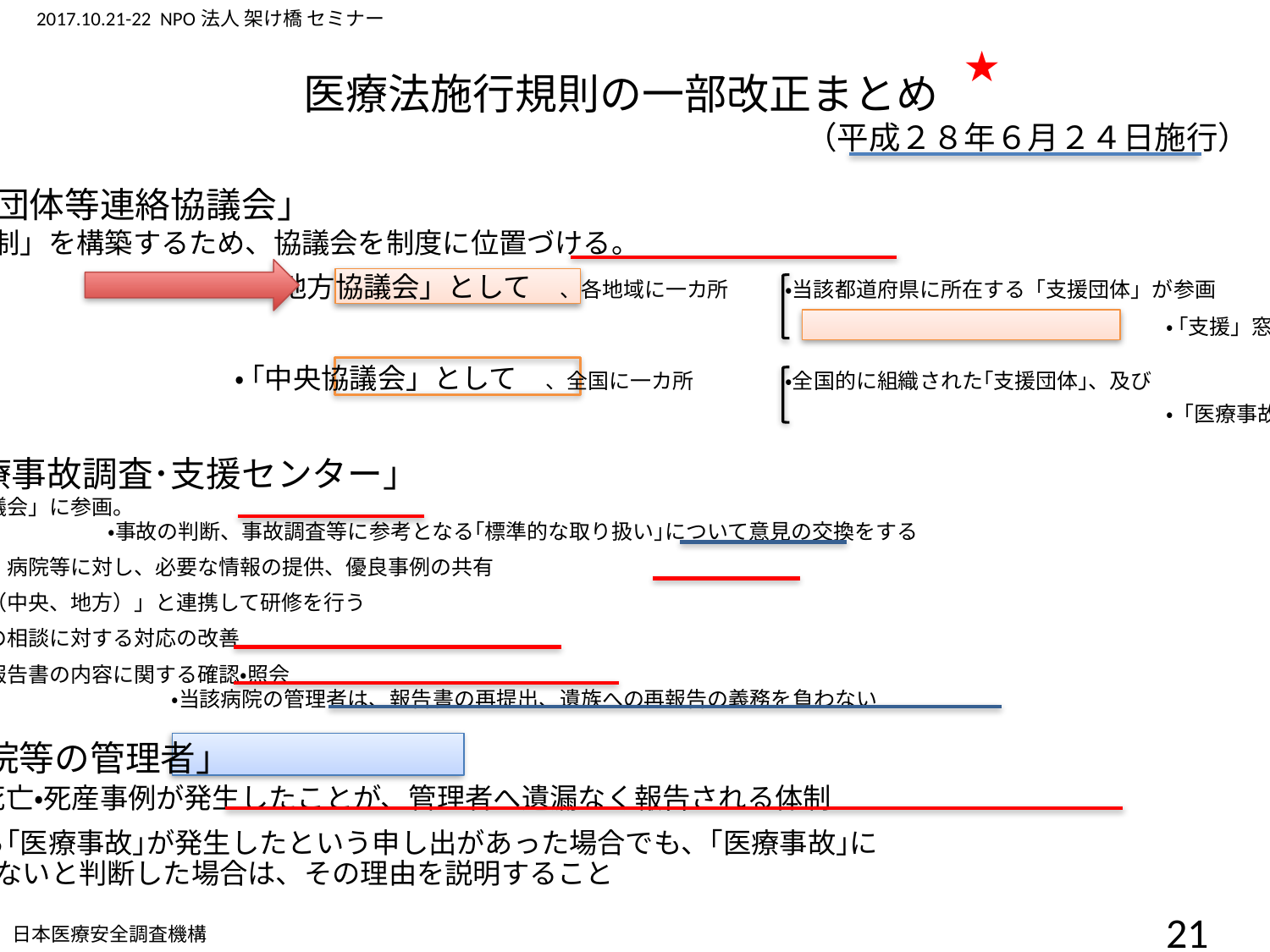

★
医療法施行規則の一部改正まとめ
（平成２８年６月２４日施行）
	⑴ ｢支援団体等連絡協議会」
｢支援体制」を構築するため、協議会を制度に位置づける。
				・ 「地方協議会」として　、各地域に一カ所	　　・当該都道府県に所在する「支援団体」が参画
											　　・ ｢支援」窓口： 都道府県毎に一カ所
				・ ｢中央協議会」として　、全国に一カ所	　　・全国的に組織された｢支援団体｣、及び
		　		　　						　　　	　　・「医療事故調査･支援センター」 が参画

	⑵ 「医療事故調査･支援センター」
「中央協議会」に参画。
		・事故の判断、事故調査等に参考となる｢標準的な取り扱い｣について意見の交換をする
支援団体、病院等に対し、必要な情報の提供、優良事例の共有
「協議会（中央、地方）」と連携して研修を行う
遺族からの相談に対する対応の改善
医療事故報告書の内容に関する確認・照会
			・当該病院の管理者は、報告書の再提出、遺族への再報告の義務を負わない

	⑶  「病院等の管理者」
院内の死亡・死産事例が発生したことが、管理者へ遺漏なく報告される体制
遺族から｢医療事故｣が発生したという申し出があった場合でも、｢医療事故｣に
　　該当しないと判断した場合は、その理由を説明すること